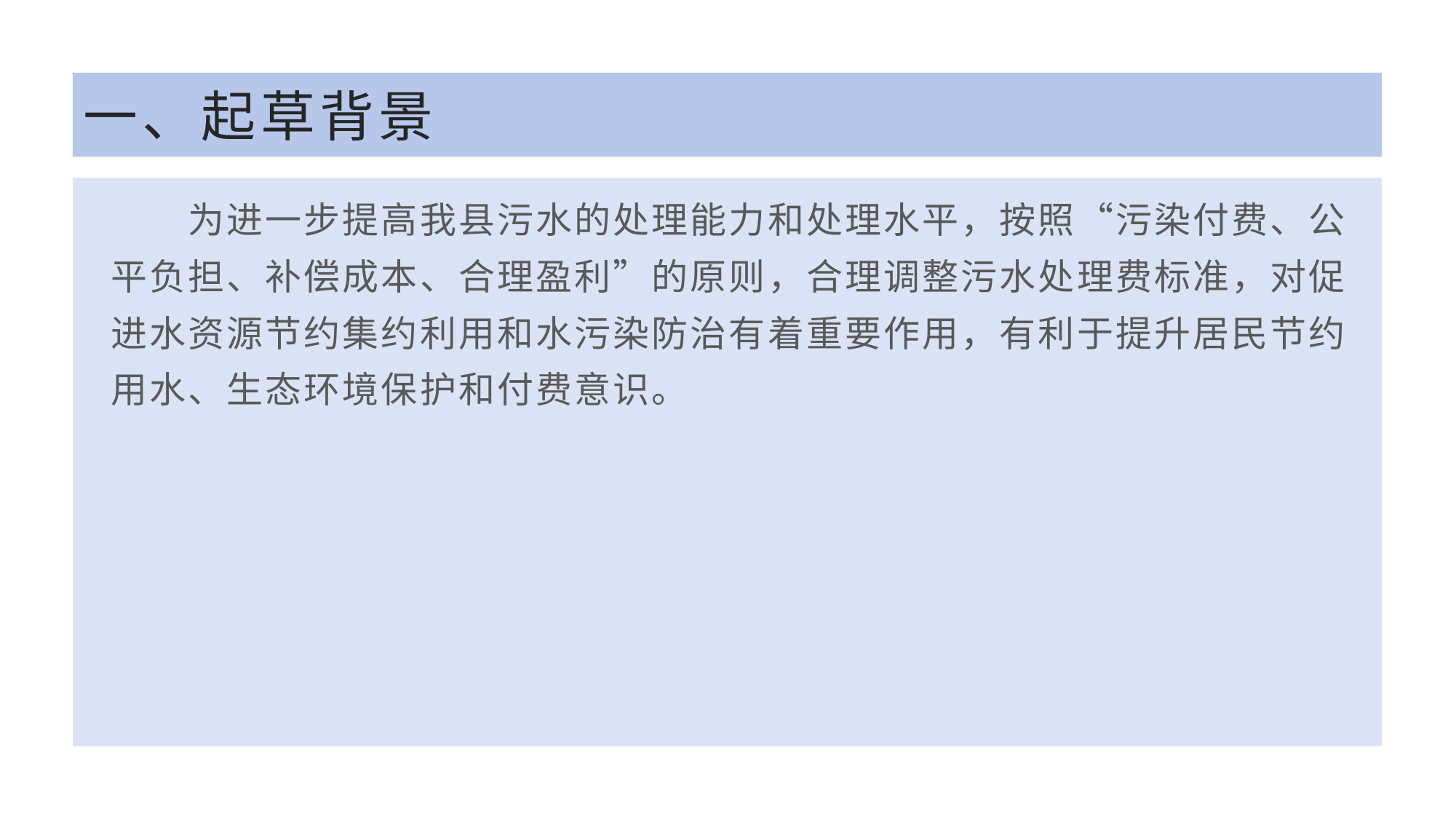

# 一、起草背景
为进一步提高我县污水的处理能力和处理水平，按照“污染付费、公平负担、补偿成本、合理盈利”的原则，合理调整污水处理费标准，对促进水资源节约集约利用和水污染防治有着重要作用，有利于提升居民节约用水、生态环境保护和付费意识。